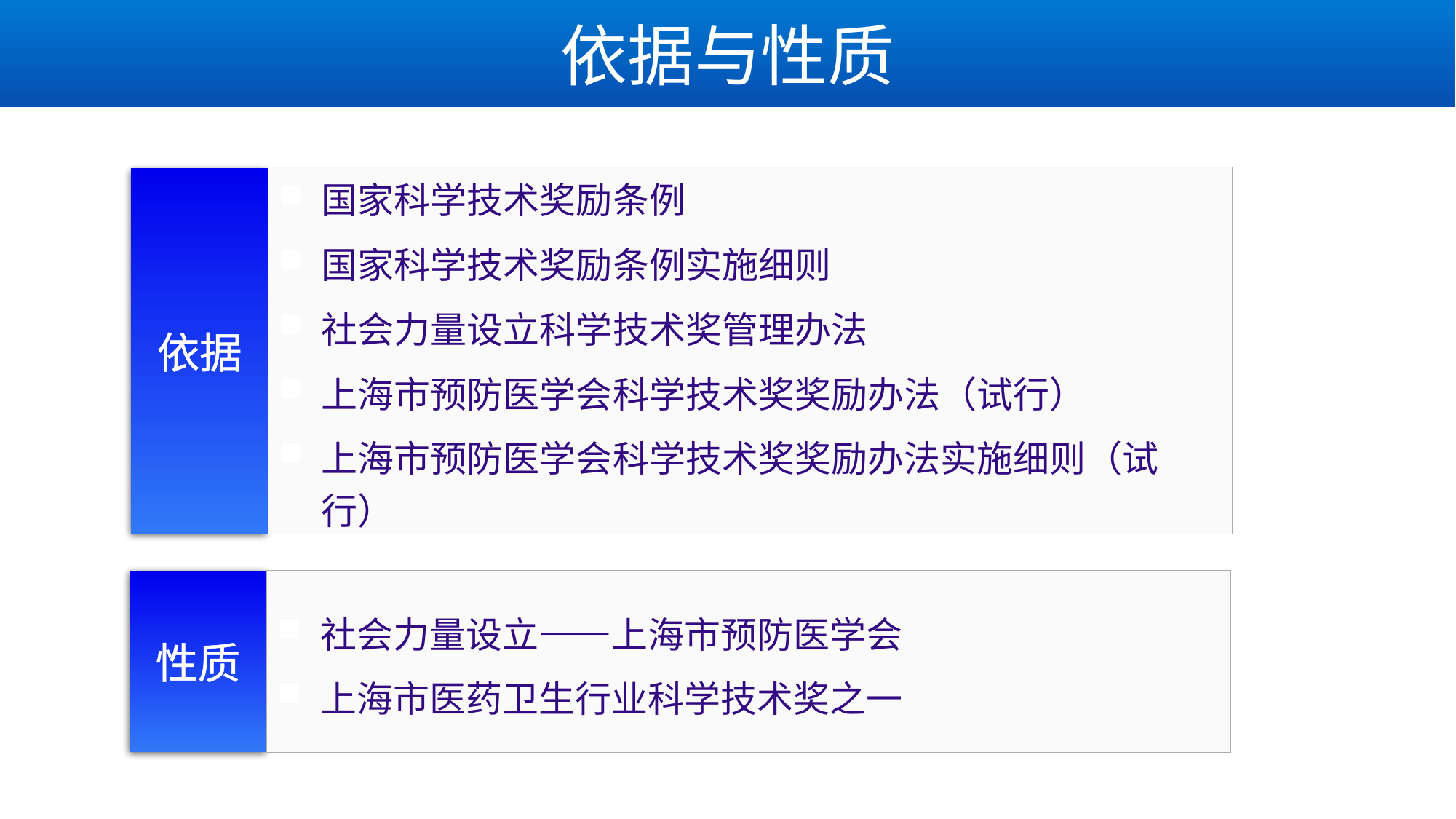

依据与性质
国家科学技术奖励条例
国家科学技术奖励条例实施细则
社会力量设立科学技术奖管理办法
上海市预防医学会科学技术奖奖励办法（试行）
上海市预防医学会科学技术奖奖励办法实施细则（试行）
依据
社会力量设立——上海市预防医学会
上海市医药卫生行业科学技术奖之一
性质